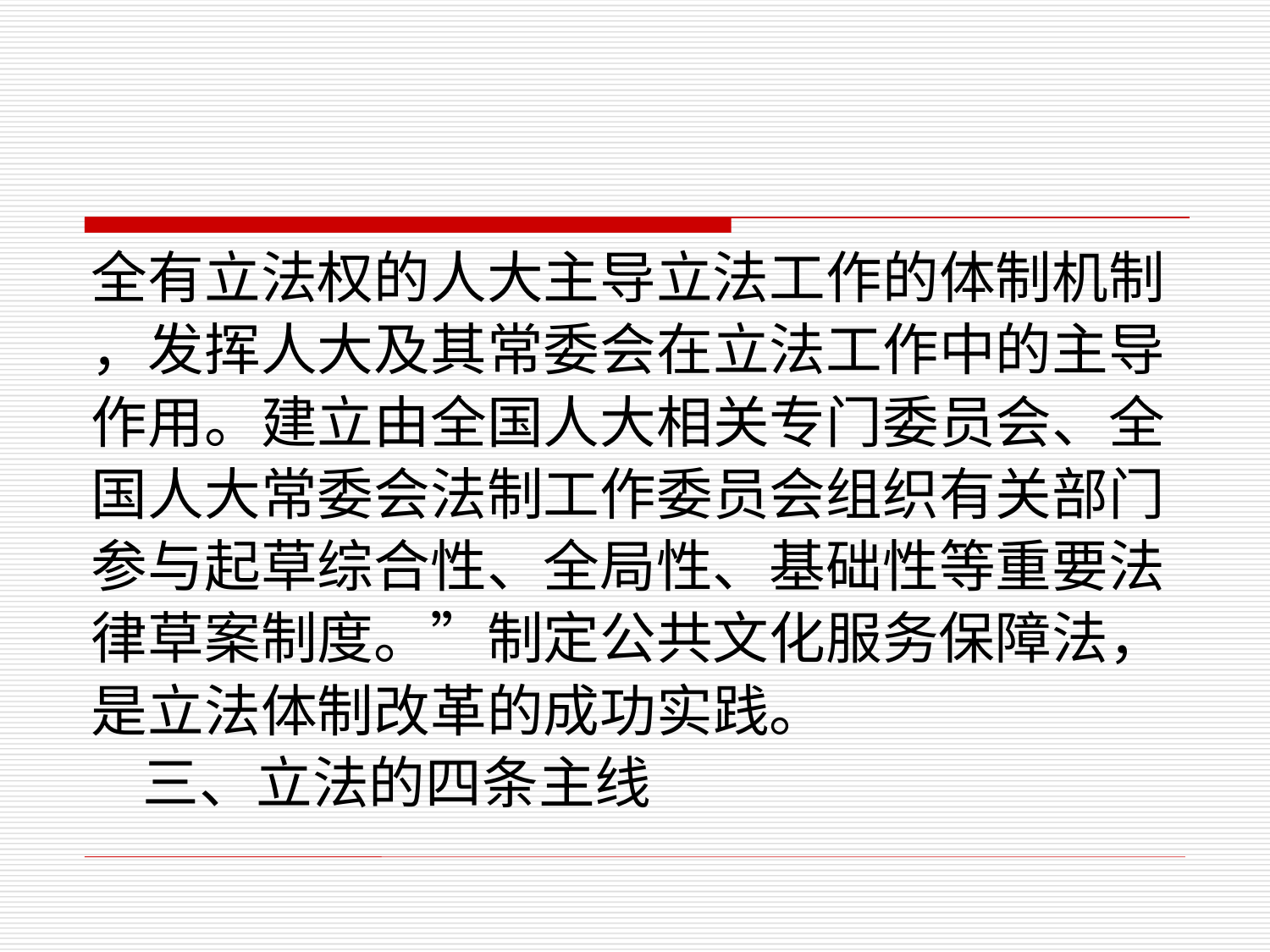

全有立法权的人大主导立法工作的体制机制
，发挥人大及其常委会在立法工作中的主导
作用。建立由全国人大相关专门委员会、全
国人大常委会法制工作委员会组织有关部门
参与起草综合性、全局性、基础性等重要法
律草案制度。”制定公共文化服务保障法，
是立法体制改革的成功实践。
   三、立法的四条主线